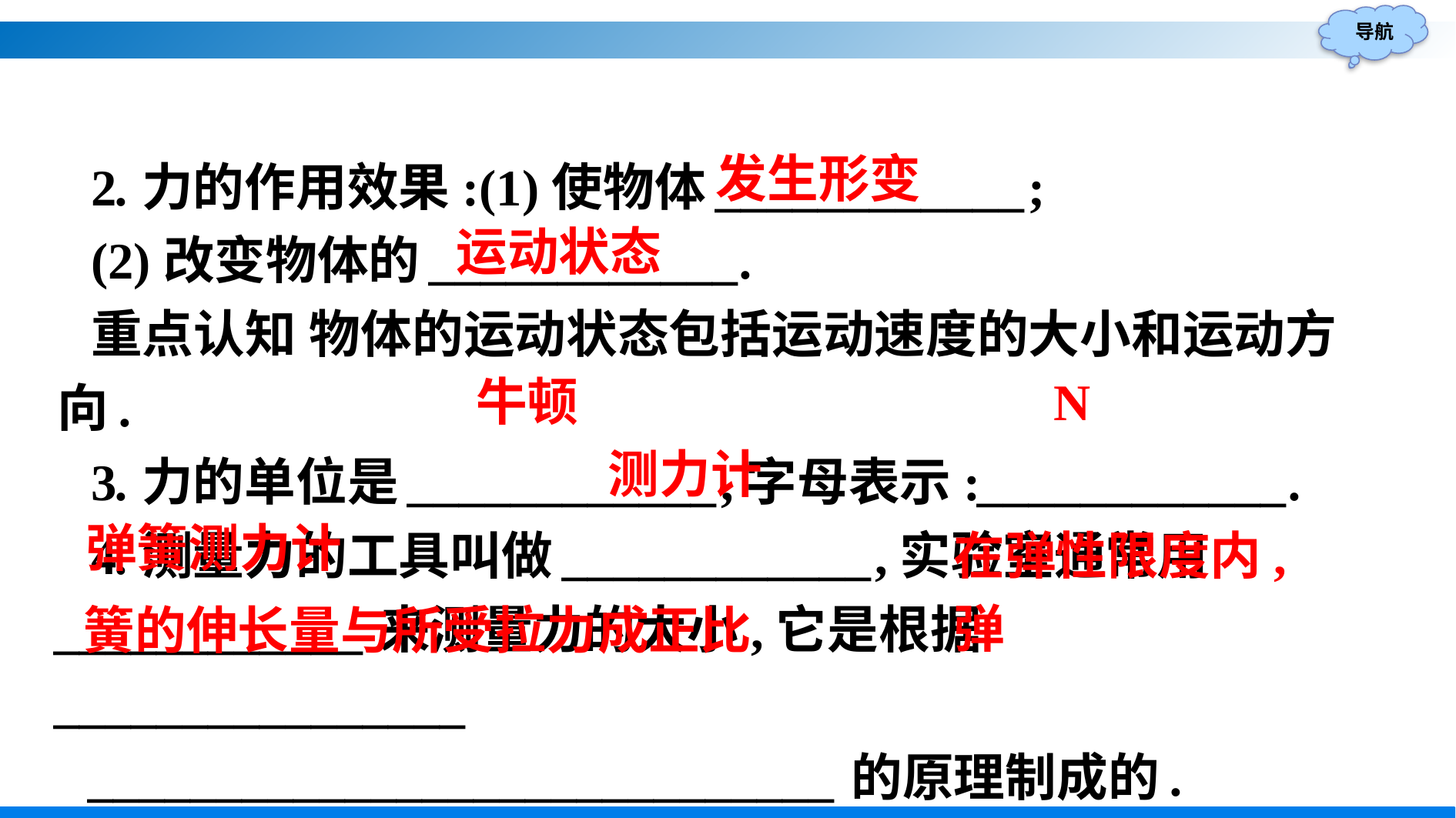

2.力的作用效果:(1)使物体____________;
(2)改变物体的____________.
重点认知 物体的运动状态包括运动速度的大小和运动方向.
3.力的单位是____________,字母表示:____________.
4.测量力的工具叫做____________,实验室通常用____________来测量力的大小,它是根据________________
_____________________________的原理制成的.
发生形变
运动状态
N
牛顿
测力计
在弹性限度内,弹
弹簧测力计
簧的伸长量与所受拉力成正比